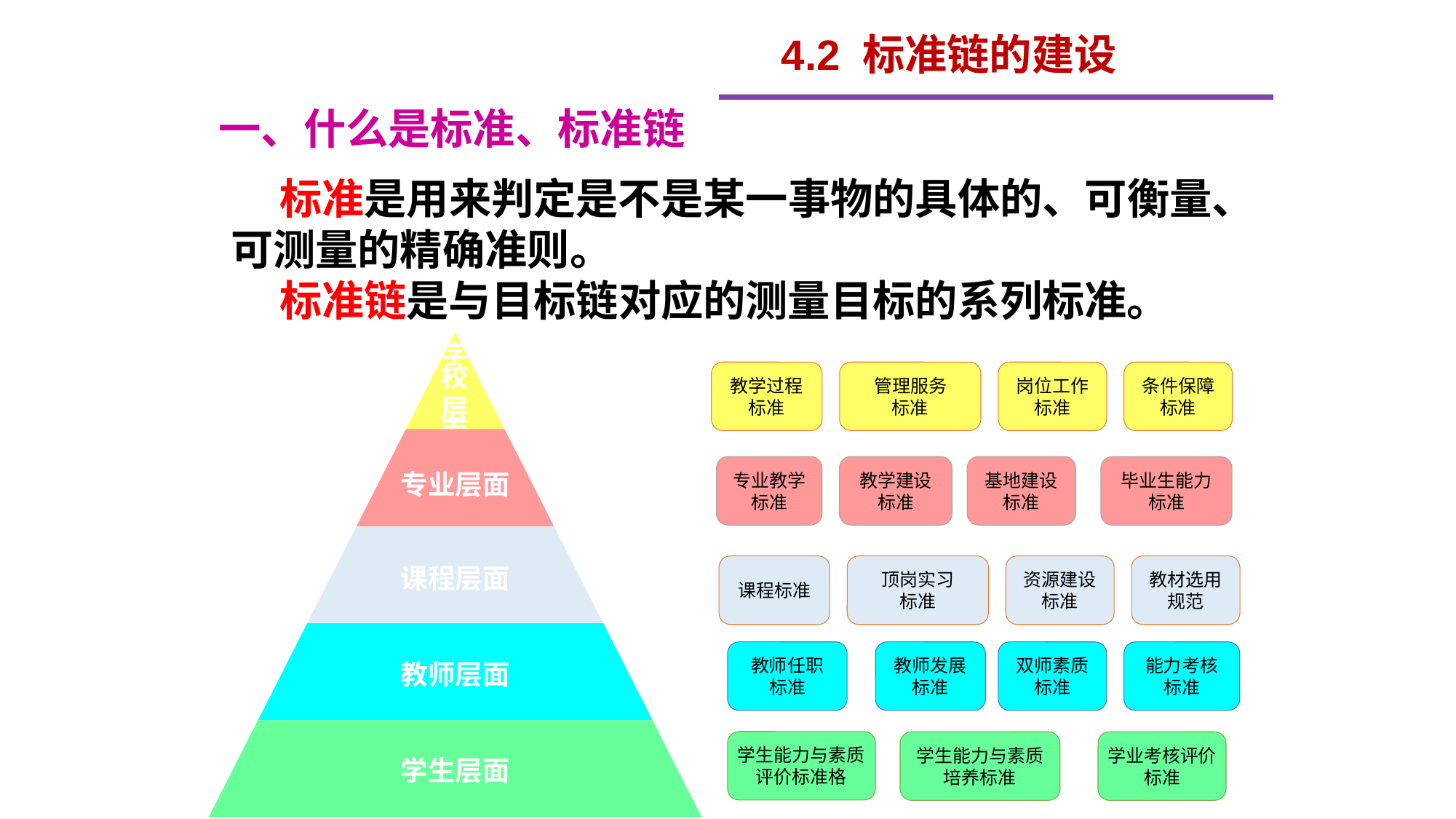

4.2 标准链的建设

   一、什么是标准、标准链
    标准是用来判定是不是某一事物的具体的、可衡量、可测量的精确准则。
    标准链是与目标链对应的测量目标的系列标准。
学校
层面
专业层面
课程层面
教师层面
学生层面
教学过程标准
管理服务
标准
岗位工作标准
条件保障标准
专业教学标准
教学建设标准
基地建设标准
毕业生能力标准
课程标准
顶岗实习
标准
资源建设标准
教材选用规范
教师任职标准
教师发展
标准
双师素质
标准
能力考核标准
学生能力与素质评价标准格
学生能力与素质培养标准
学业考核评价标准